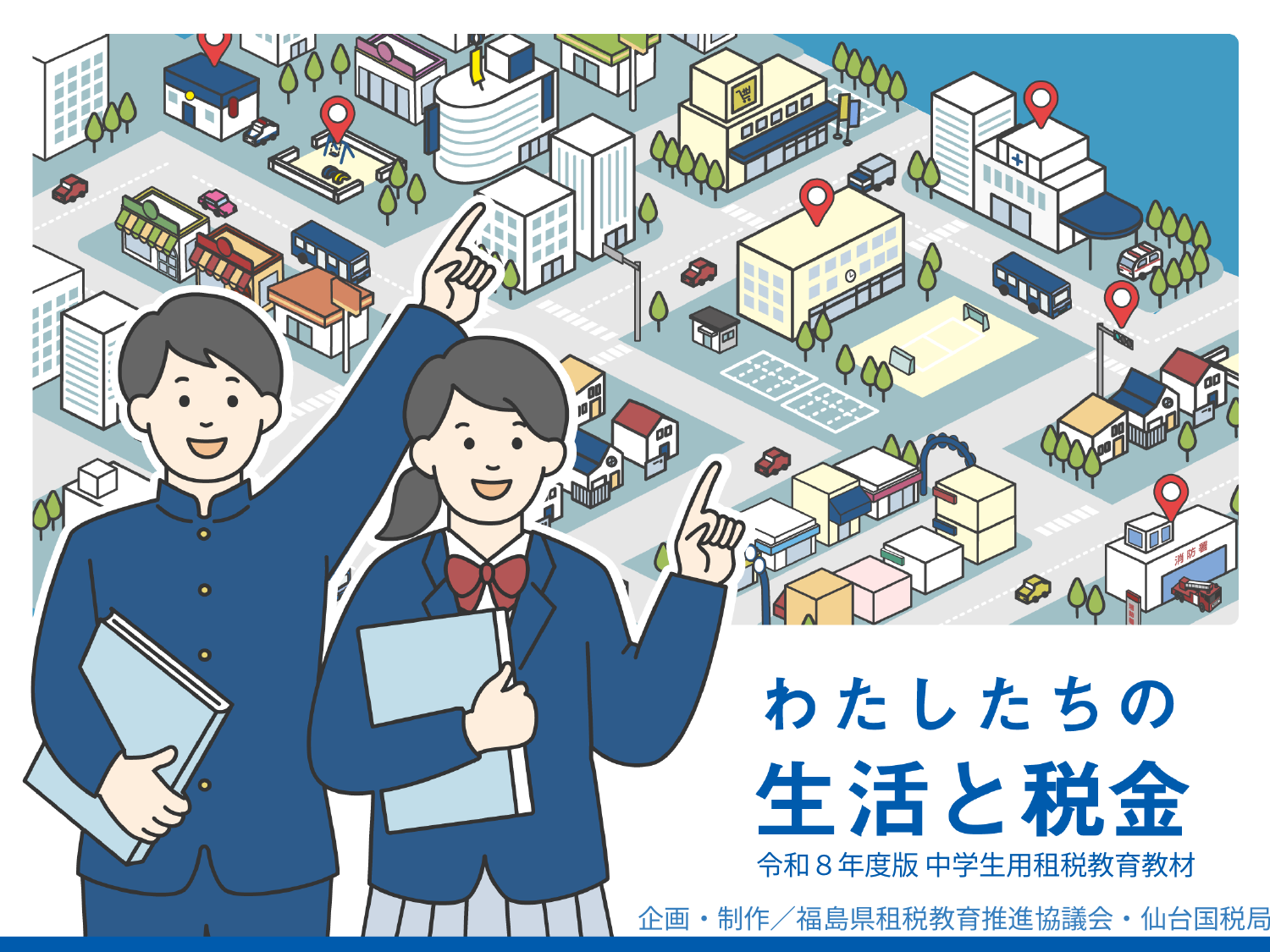

令和８年度版 中学生用租税教育教材
企画・制作／福島県租税教育推進協議会・仙台国税局